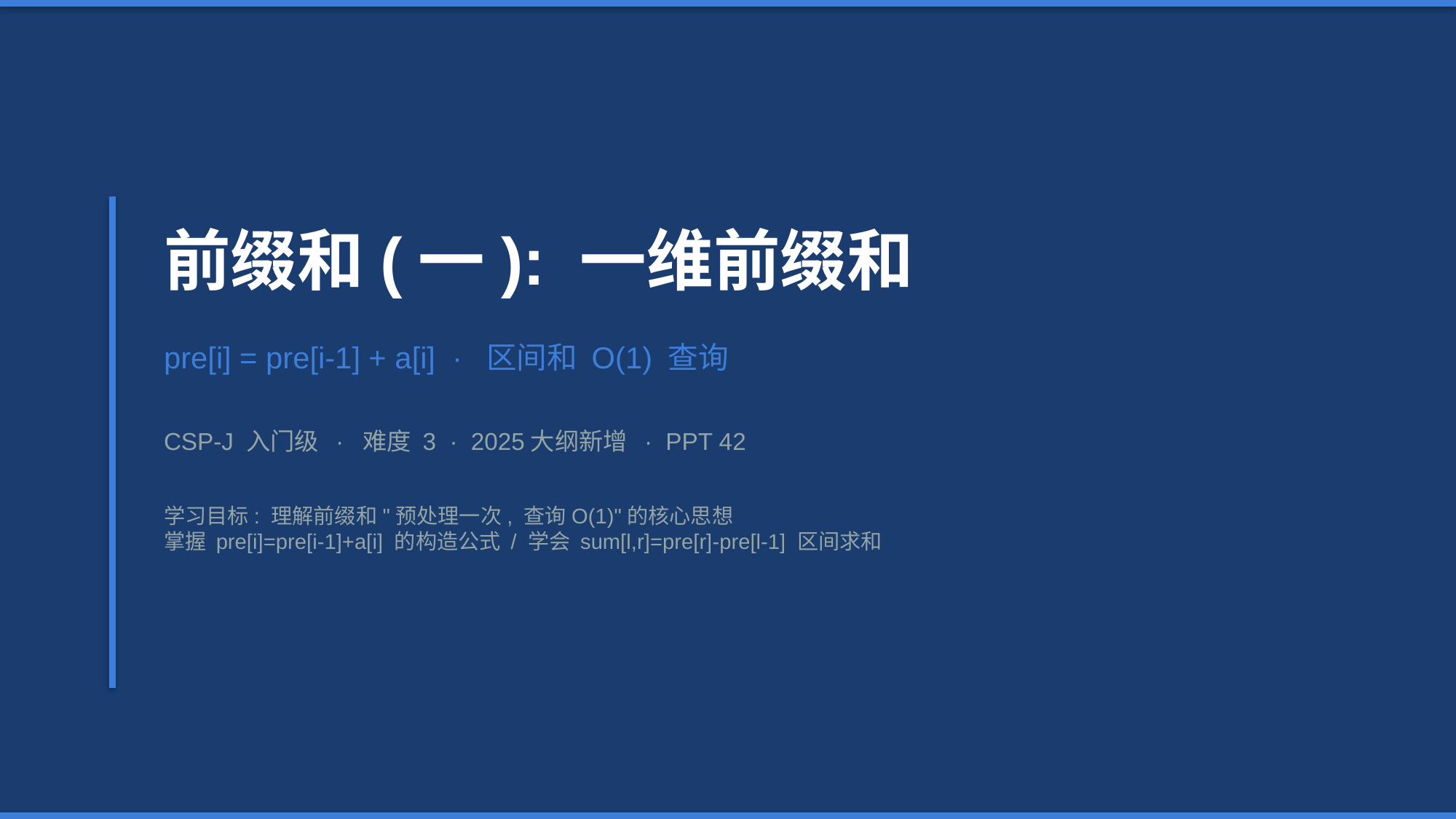

前缀和(一): 一维前缀和
pre[i] = pre[i-1] + a[i]  ·  区间和 O(1) 查询
CSP-J 入门级  ·  难度 3  ·  2025大纲新增  ·  PPT 42
学习目标: 理解前缀和"预处理一次, 查询O(1)"的核心思想
掌握 pre[i]=pre[i-1]+a[i] 的构造公式 / 学会 sum[l,r]=pre[r]-pre[l-1] 区间求和